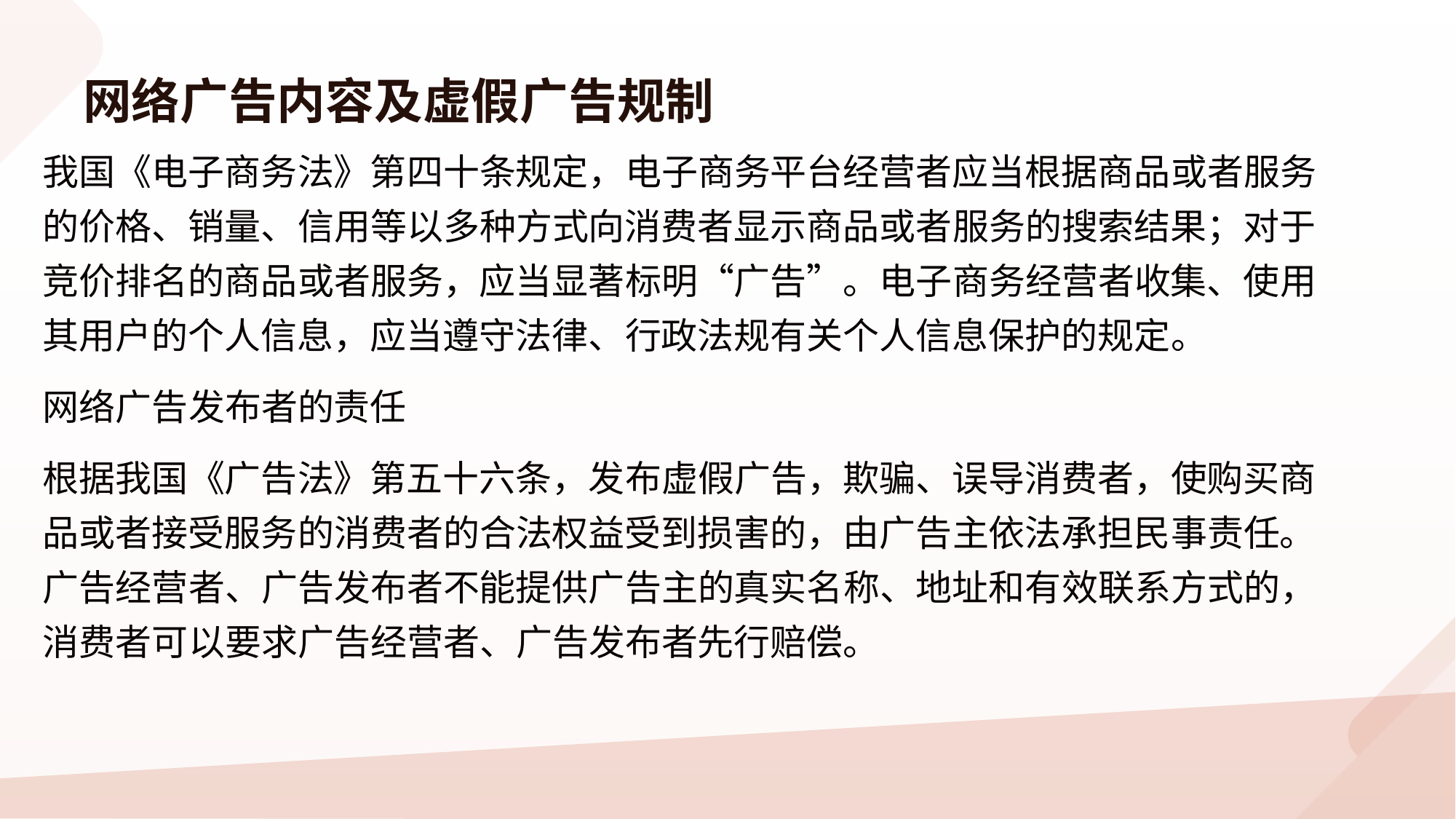

# 网络广告内容及虚假广告规制
我国《电子商务法》第四十条规定，电子商务平台经营者应当根据商品或者服务的价格、销量、信用等以多种方式向消费者显示商品或者服务的搜索结果；对于竞价排名的商品或者服务，应当显著标明“广告”。电子商务经营者收集、使用其用户的个人信息，应当遵守法律、行政法规有关个人信息保护的规定。
网络广告发布者的责任
根据我国《广告法》第五十六条，发布虚假广告，欺骗、误导消费者，使购买商品或者接受服务的消费者的合法权益受到损害的，由广告主依法承担民事责任。广告经营者、广告发布者不能提供广告主的真实名称、地址和有效联系方式的，消费者可以要求广告经营者、广告发布者先行赔偿。